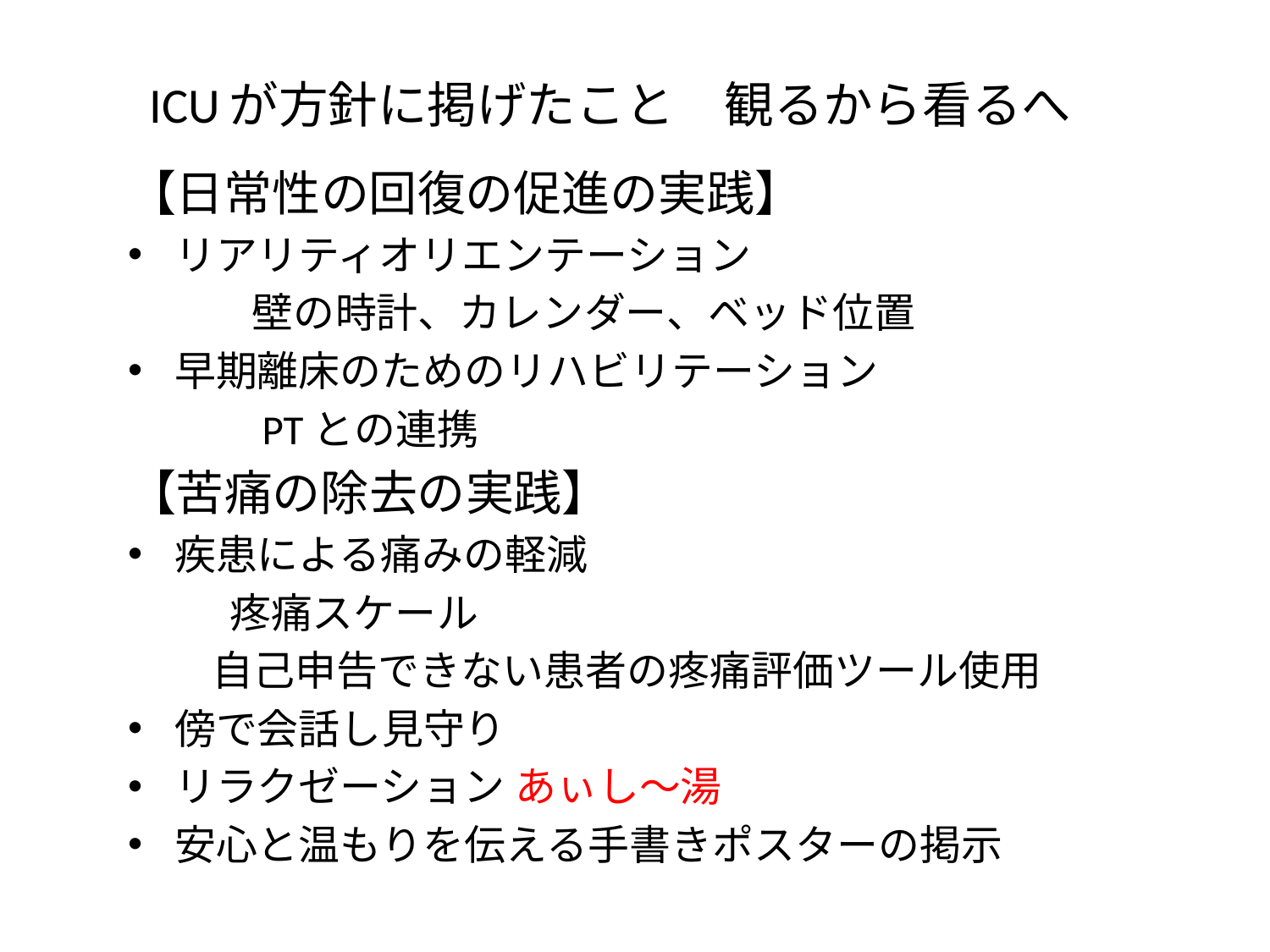

# ICUが方針に掲げたこと　観るから看るへ
【日常性の回復の促進の実践】
リアリティオリエンテーション
　　　壁の時計、カレンダー、ベッド位置
早期離床のためのリハビリテーション
　　　PTとの連携
【苦痛の除去の実践】
疾患による痛みの軽減
　　  疼痛スケール
        自己申告できない患者の疼痛評価ツール使用
傍で会話し見守り
リラクゼーション あぃし～湯
安心と温もりを伝える手書きポスターの掲示